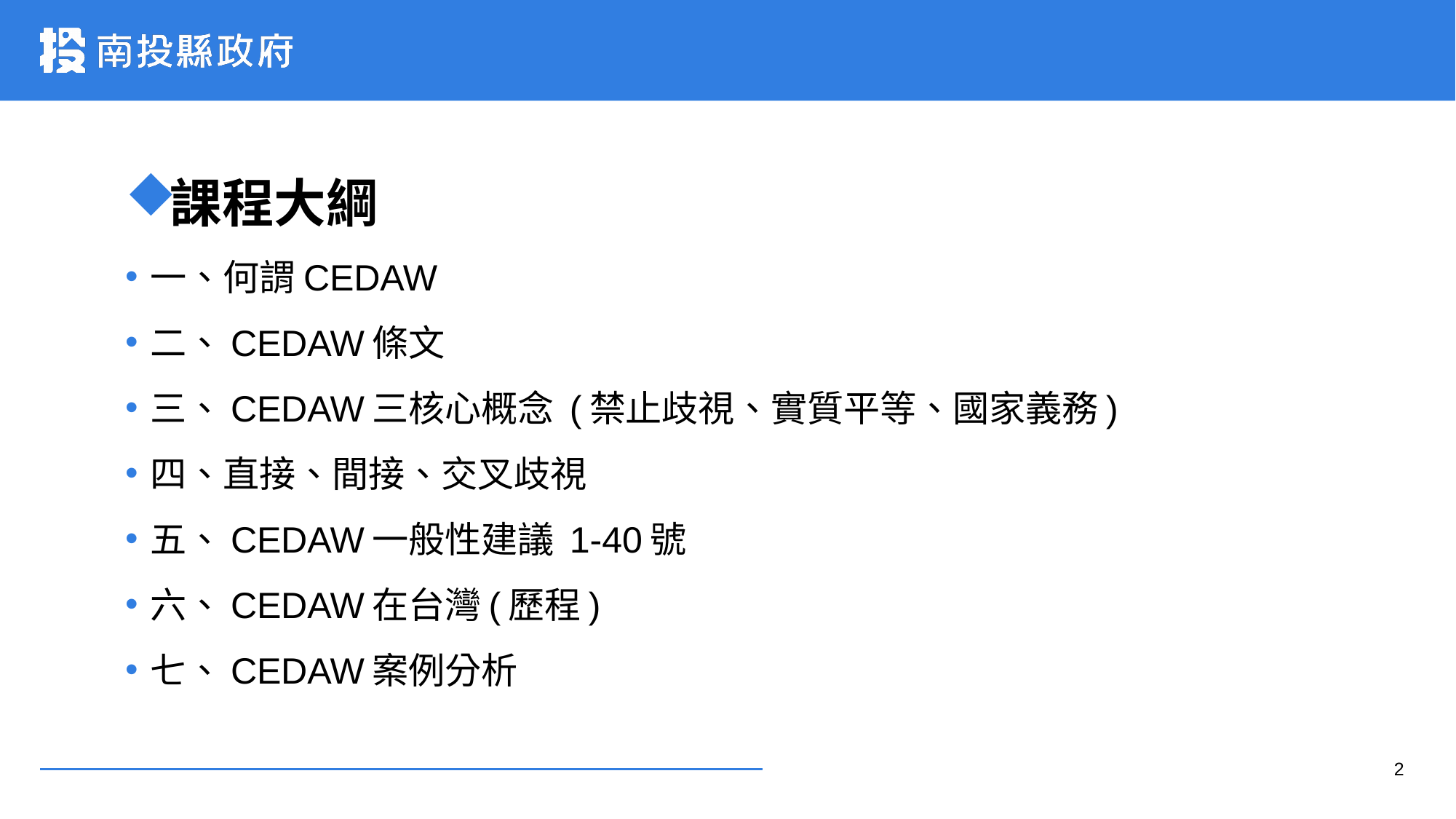

課程大綱
一、何謂CEDAW
二、CEDAW條文
三、CEDAW三核心概念 (禁止歧視、實質平等、國家義務)
四、直接、間接、交叉歧視
五、CEDAW一般性建議 1-40號
六、CEDAW在台灣(歷程)
七、CEDAW案例分析

2